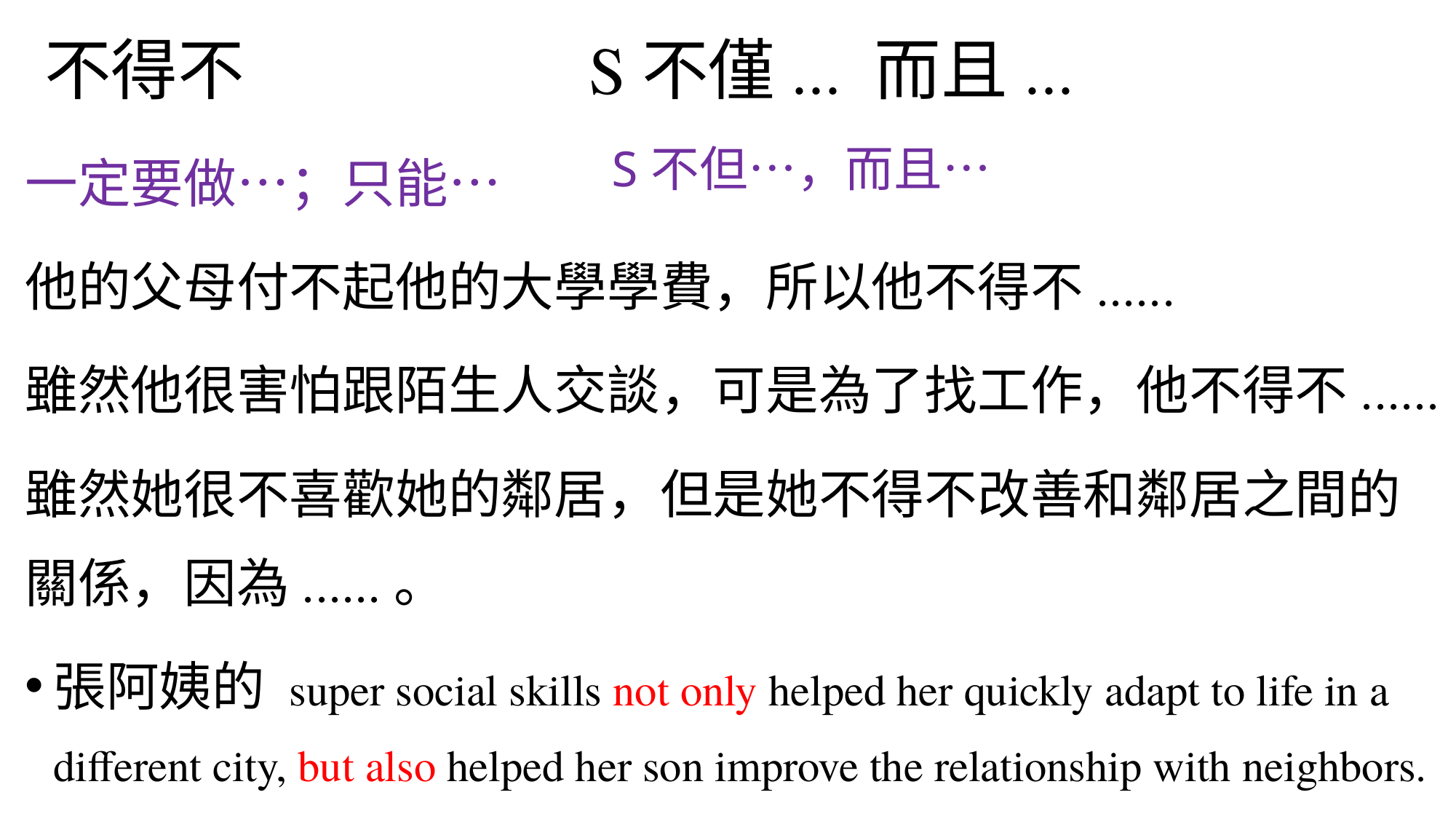

# 不得不                      S不僅... 而且...
一定要做…；只能…
他的父母付不起他的大學學費，所以他不得不......
雖然他很害怕跟陌生人交談，可是為了找工作，他不得不......
雖然她很不喜歡她的鄰居，但是她不得不改善和鄰居之間的關係，因為......。
張阿姨的 super social skills not only helped her quickly adapt to life in a different city, but also helped her son improve the relationship with neighbors.
S不但…，而且…